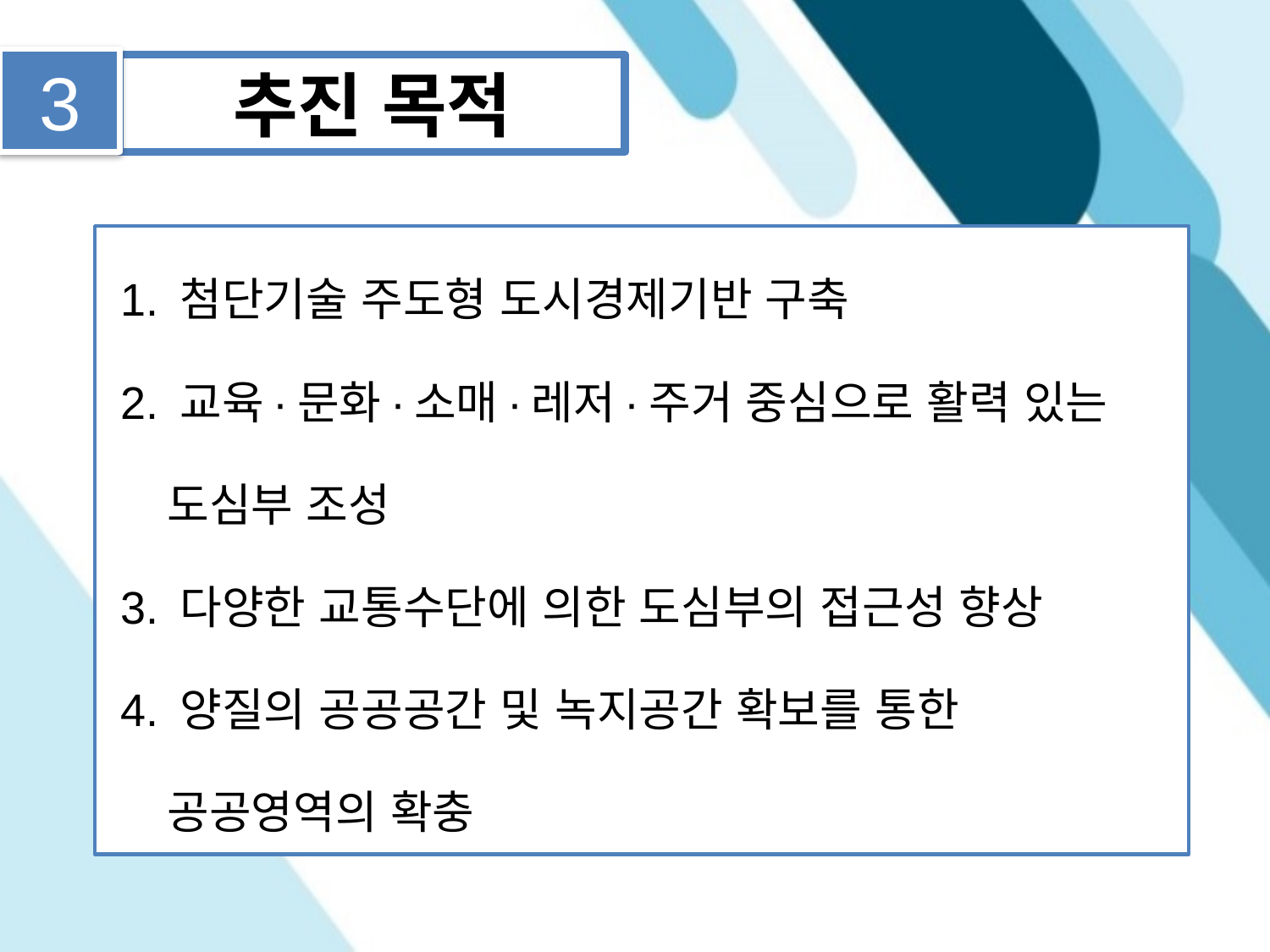

3
추진 목적
 1. 첨단기술 주도형 도시경제기반 구축
 2. 교육·문화·소매·레저·주거 중심으로 활력 있는
    도심부 조성
 3. 다양한 교통수단에 의한 도심부의 접근성 향상
 4. 양질의 공공공간 및 녹지공간 확보를 통한
    공공영역의 확충